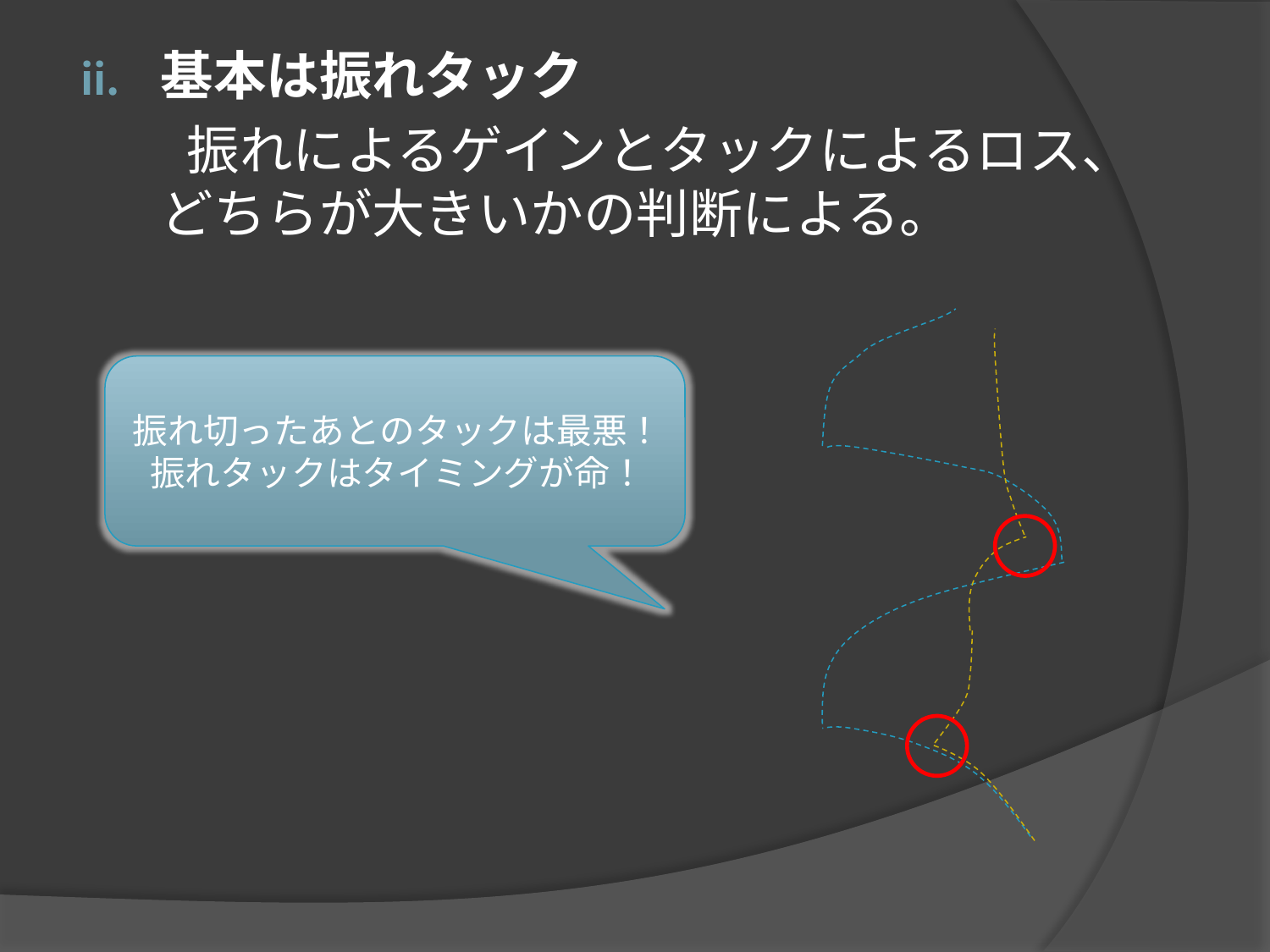

基本は振れタック
　　振れによるゲインとタックによるロス、どちらが大きいかの判断による。

振れ切ったあとのタックは最悪！
振れタックはタイミングが命！